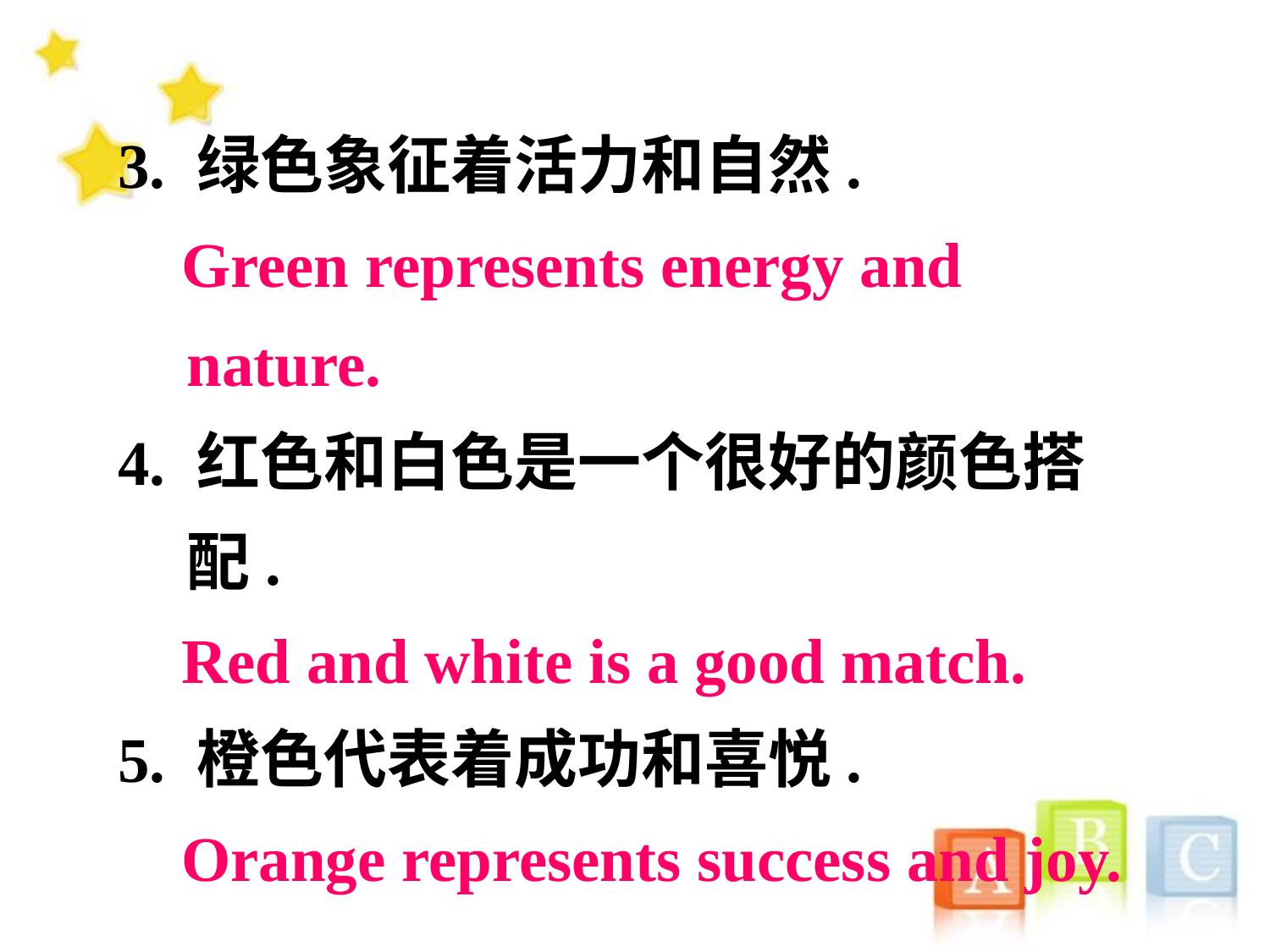

3. 绿色象征着活力和自然.
    Green represents energy and nature.
4. 红色和白色是一个很好的颜色搭配.
    Red and white is a good match.
5. 橙色代表着成功和喜悦.
    Orange represents success and joy.